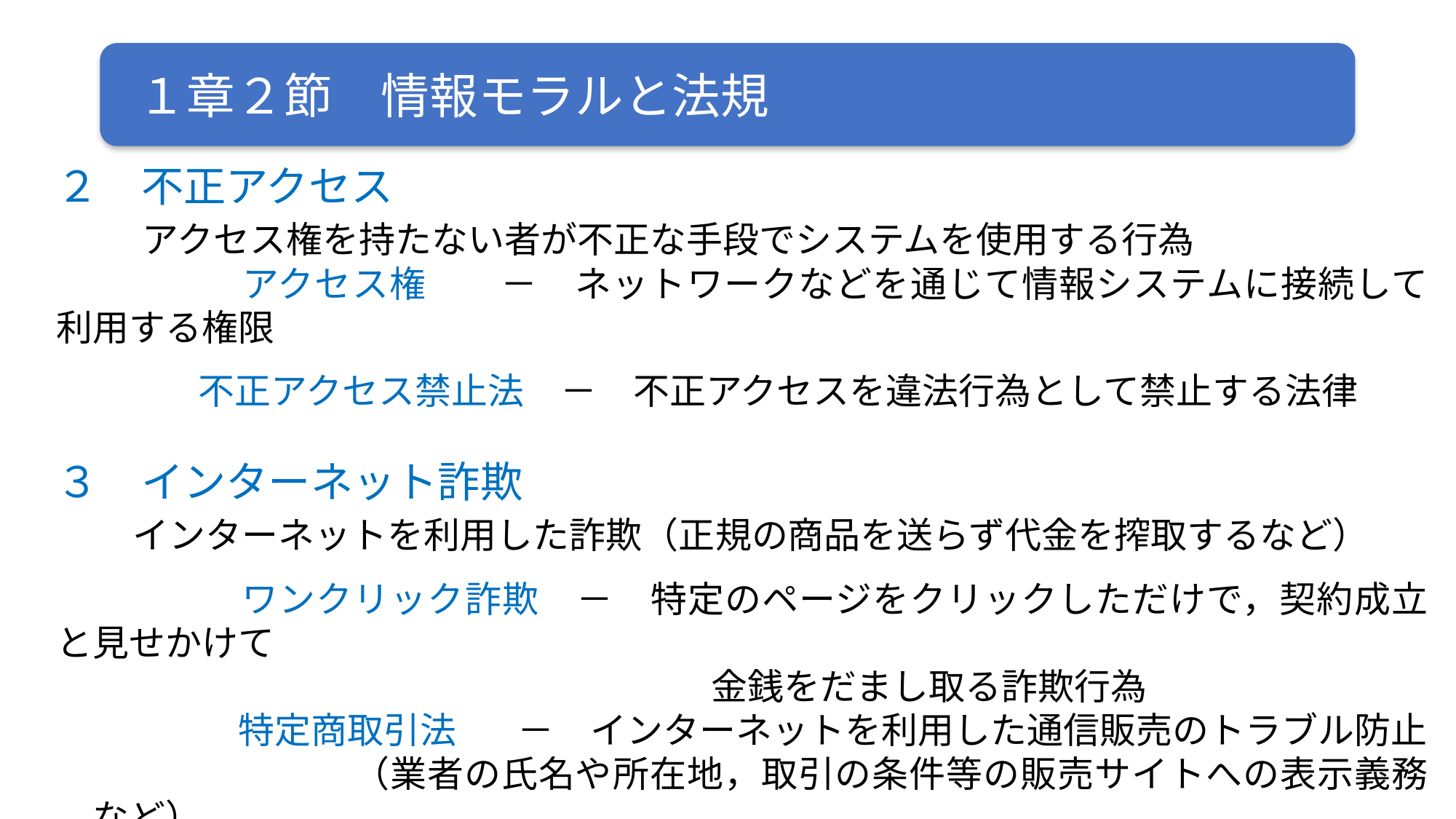

２　不正アクセス
        アクセス権を持たない者が不正な手段でシステムを使用する行為
　　　　　アクセス権　　－　ネットワークなどを通じて情報システムに接続して利用する権限

　　  　  不正アクセス禁止法　－　不正アクセスを違法行為として禁止する法律

３　インターネット詐欺
       インターネットを利用した詐欺（正規の商品を送らず代金を搾取するなど）

　　　　　ワンクリック詐欺　－　特定のページをクリックしただけで，契約成立と見せかけて
　　　　　　　　　　　　　　　　　　金銭をだまし取る詐欺行為
　　　　　特定商取引法　   －　インターネットを利用した通信販売のトラブル防止
　　　　　　　　（業者の氏名や所在地，取引の条件等の販売サイトへの表示義務　など）

　　　　　電子契約法　－　インターネット上の契約での操作ミス等に関する消費者の保護
　　　　　　　　（確認画面の表示義務　など）